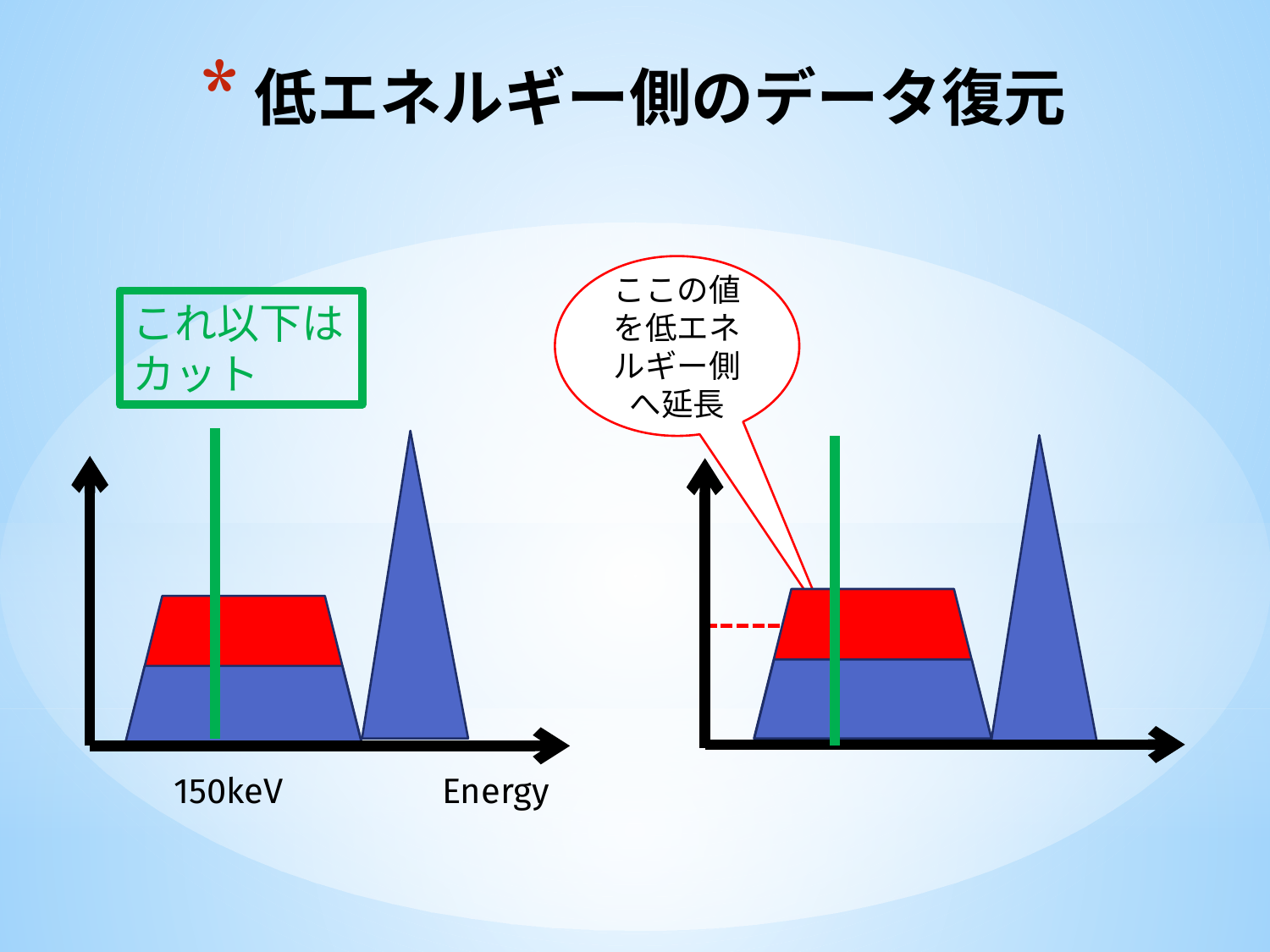

# 低エネルギー側のデータ復元
ここの値を低エネルギー側へ延長
これ以下は
カット

150keV
Energy